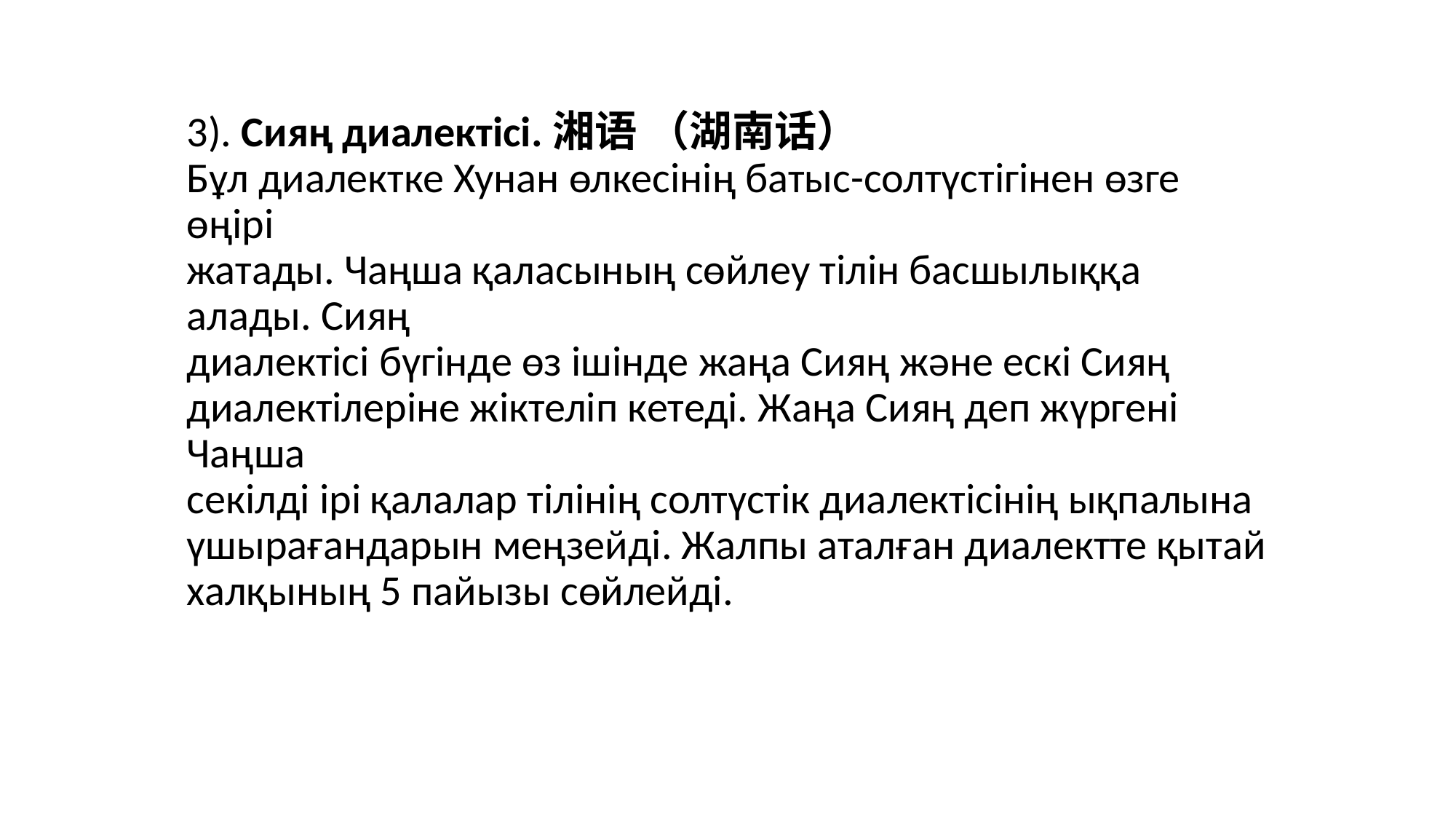

3). Сияң диалектісі.湘语 （湖南话）
Бұл диалектке Хунан өлкесінің батыс-солтүстігінен өзге өңірі
жатады. Чаңша қаласының сөйлеу тілін басшылыққа алады. Сияң
диалектісі бүгінде өз ішінде жаңа Сияң және ескі Сияң
диалектілеріне жіктеліп кетеді. Жаңа Сияң деп жүргені Чаңша
секілді ірі қалалар тілінің солтүстік диалектісінің ықпалына
үшырағандарын меңзейді. Жалпы аталған диалектте қытай
халқының 5 пайызы сөйлейді.